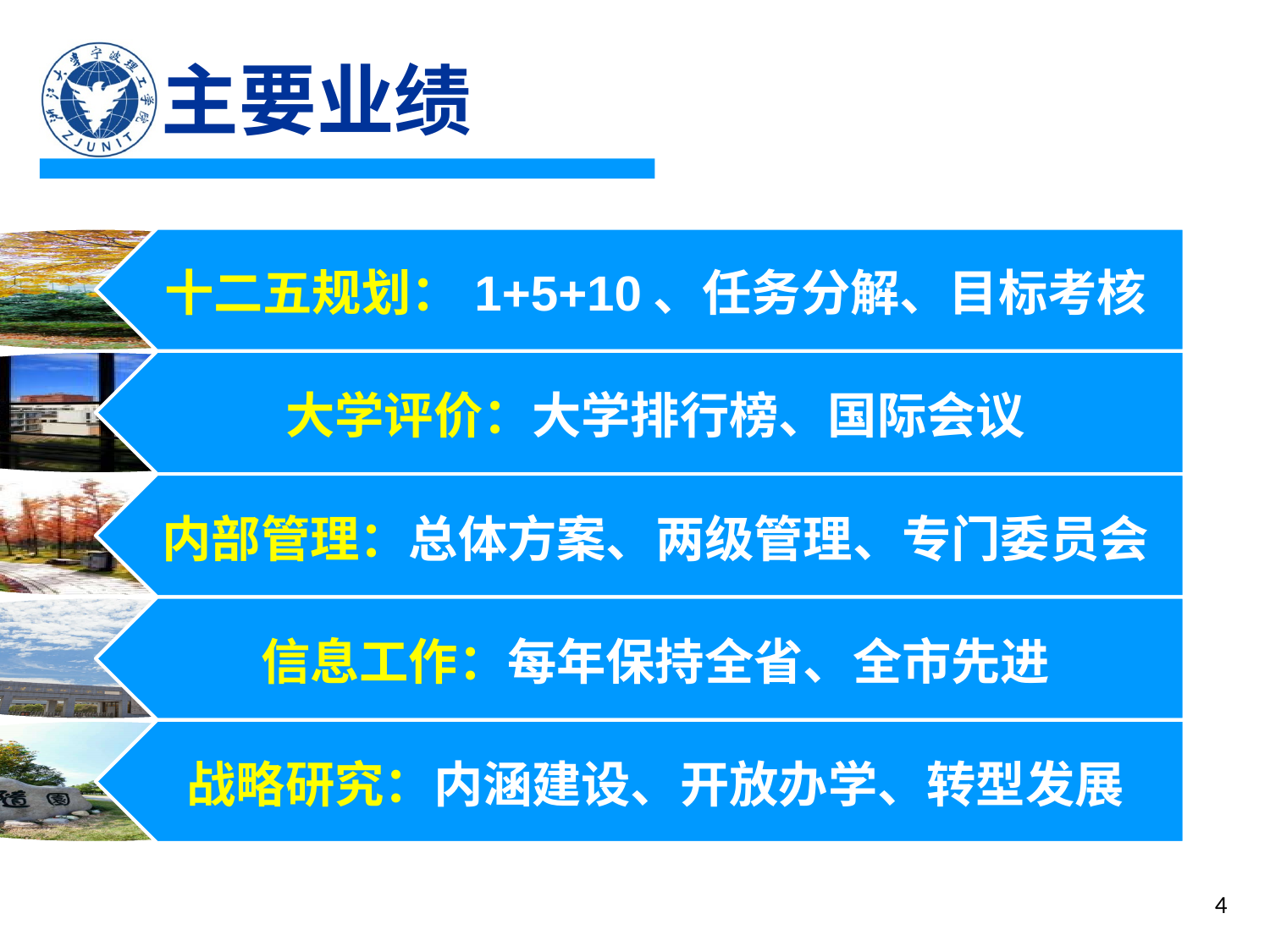

# 主要业绩
十二五规划：1+5+10、任务分解、目标考核
大学评价：大学排行榜、国际会议
内部管理：总体方案、两级管理、专门委员会
信息工作：每年保持全省、全市先进
战略研究：内涵建设、开放办学、转型发展
4